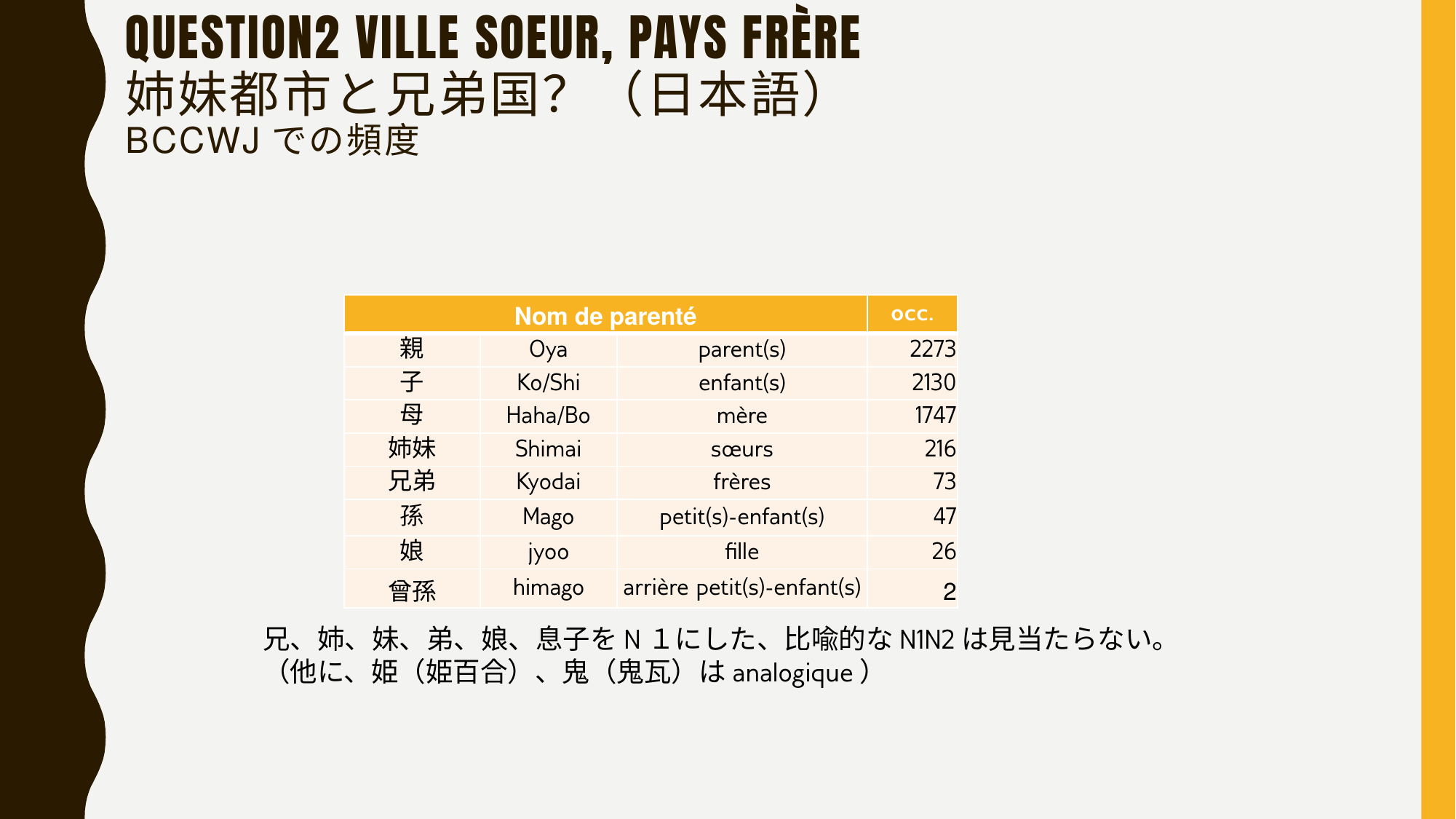

Table 5 : Exemples recueillis dans BCCWJ
# Question2 ville soeur, Pays Frère 姉妹都市と兄弟国？（日本語） BCCWJでの頻度
| Nom de parenté |  |  | occ. |
| --- | --- | --- | --- |
| 親 | Oya | parent(s) | 2273 |
| 子 | Ko/Shi | enfant(s) | 2130 |
| 母 | Haha/Bo | mère | 1747 |
| 姉妹 | Shimai | soeurs | 216 |
| 兄弟 | Kyodai | frères | 73 |
| 孫 | Mago | petit(s)-enfant(s) | 47 |
| 娘 | jyoo | fille | 26 |
| 曾孫 | himago | arrière petit(s)-enfant(s) | 2 |
兄、姉、妹、弟、娘、息子をN１にした、比喩的なN1N2は見当たらない。
（他に、姫（姫百合）、鬼（鬼瓦）はanalogique）